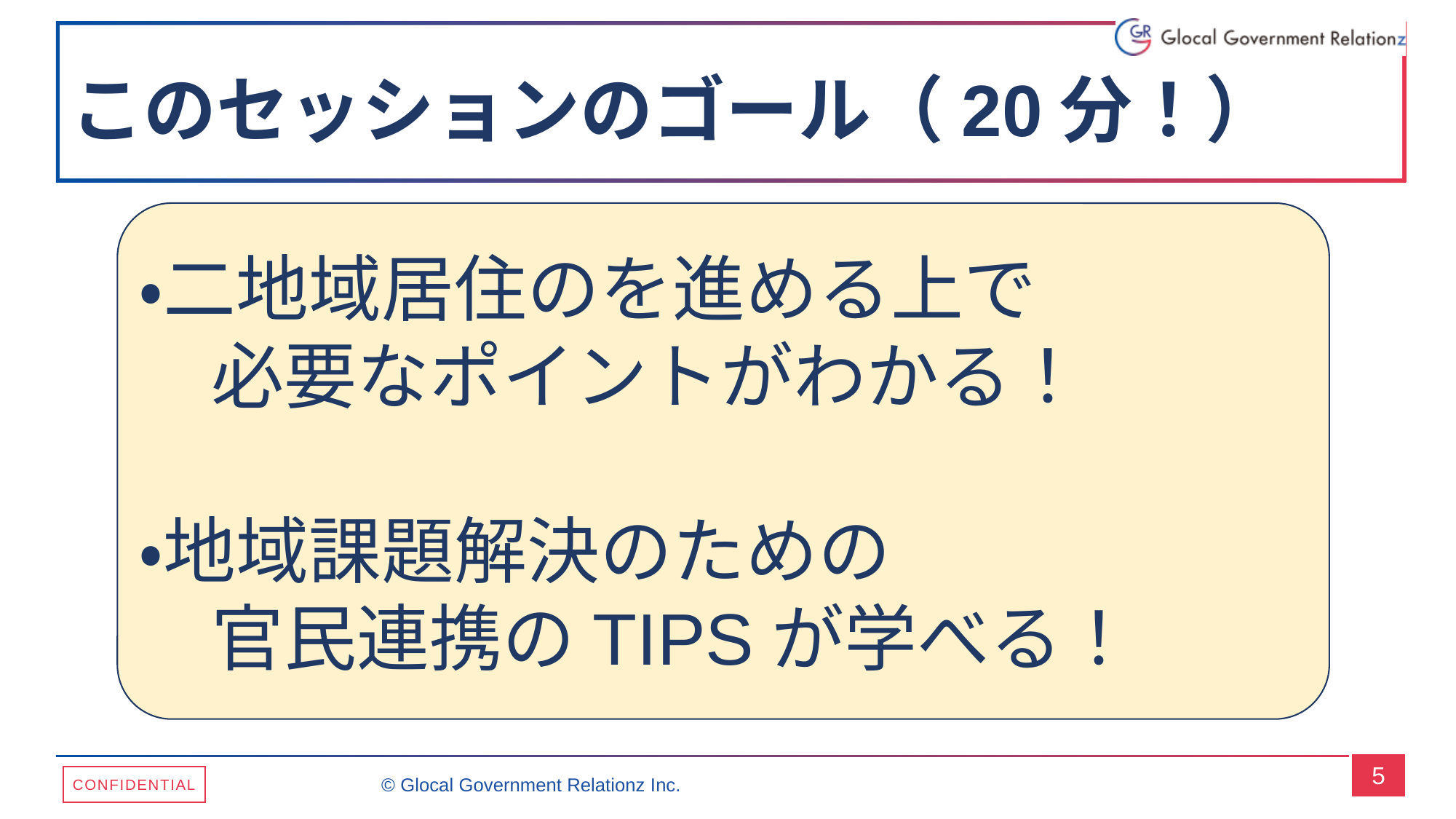

# このセッションのゴール（20分！）
・二地域居住のを進める上で
　必要なポイントがわかる！

・地域課題解決のための
　官民連携のTIPSが学べる！